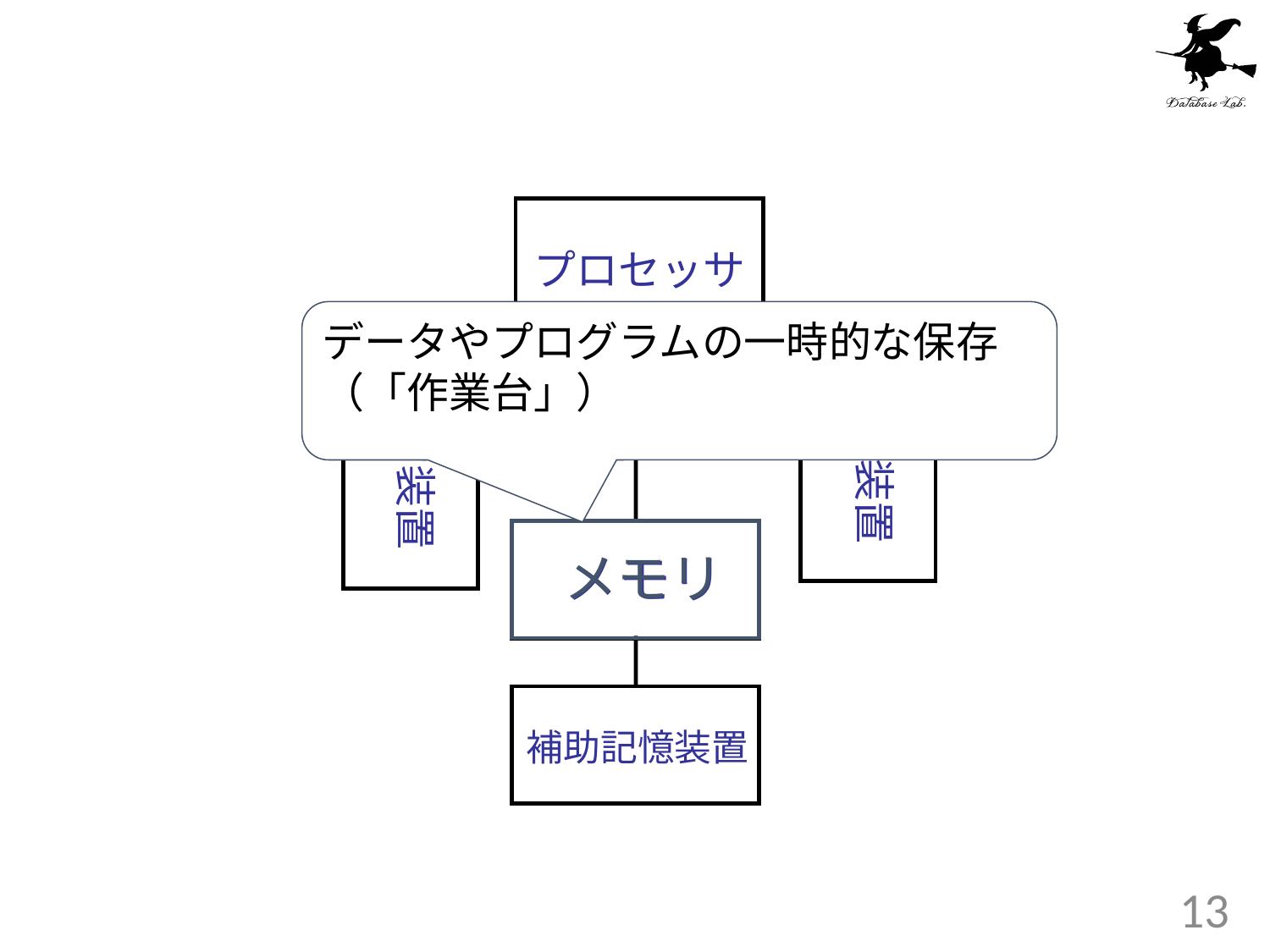

プロセッサ
データやプログラムの一時的な保存（「作業台」）

出力装置
入力装置

メモリ

メモリ

補助記憶装置
13